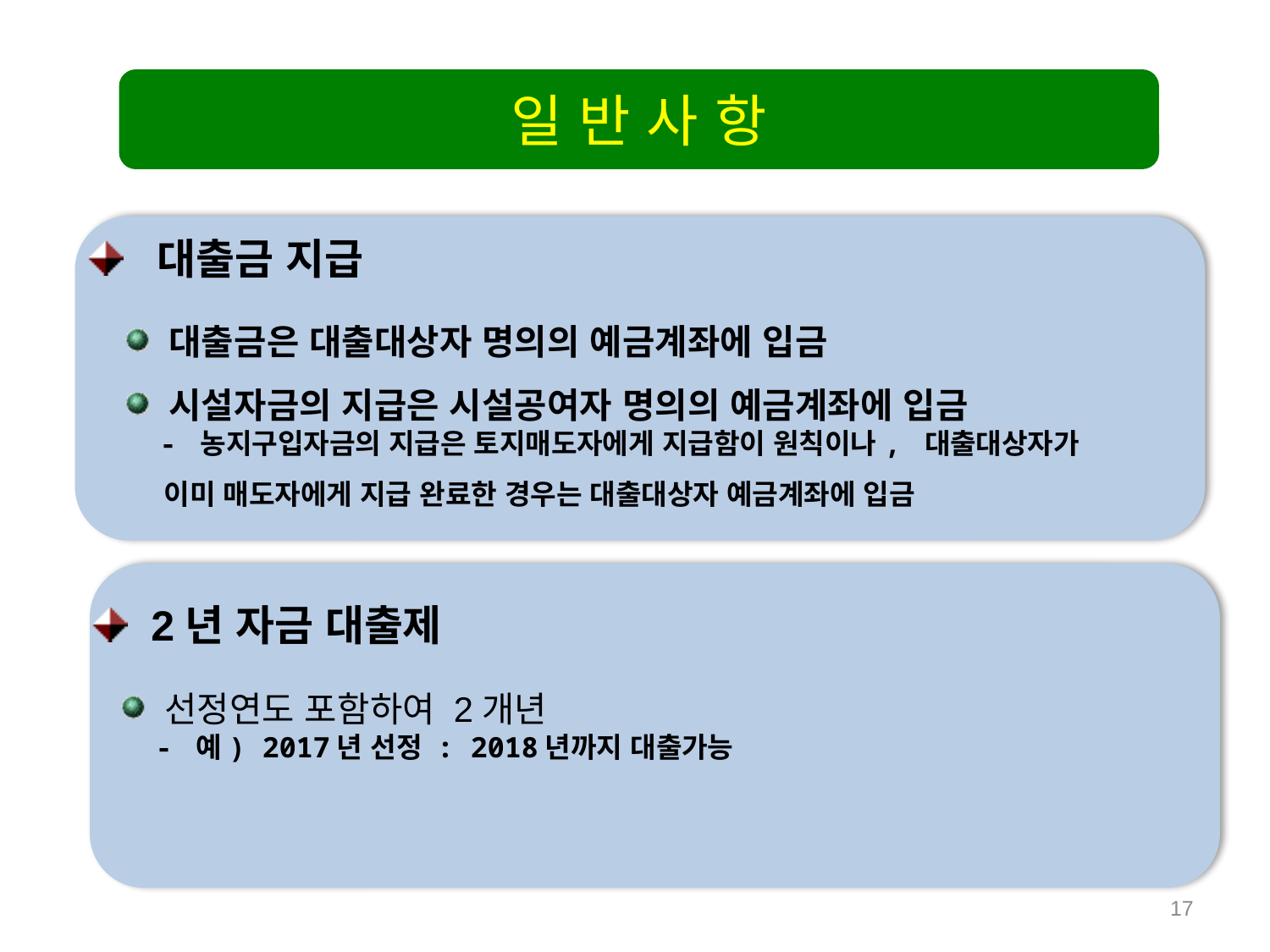

일 반 사 항

  대출금 지급
 대출금은 대출대상자 명의의 예금계좌에 입금
 시설자금의 지급은 시설공여자 명의의 예금계좌에 입금
  - 농지구입자금의 지급은 토지매도자에게 지급함이 원칙이나, 대출대상자가
    이미 매도자에게 지급 완료한 경우는 대출대상자 예금계좌에 입금

  2년 자금 대출제
 선정연도 포함하여 2개년
  - 예) 2017년 선정 : 2018년까지 대출가능
17